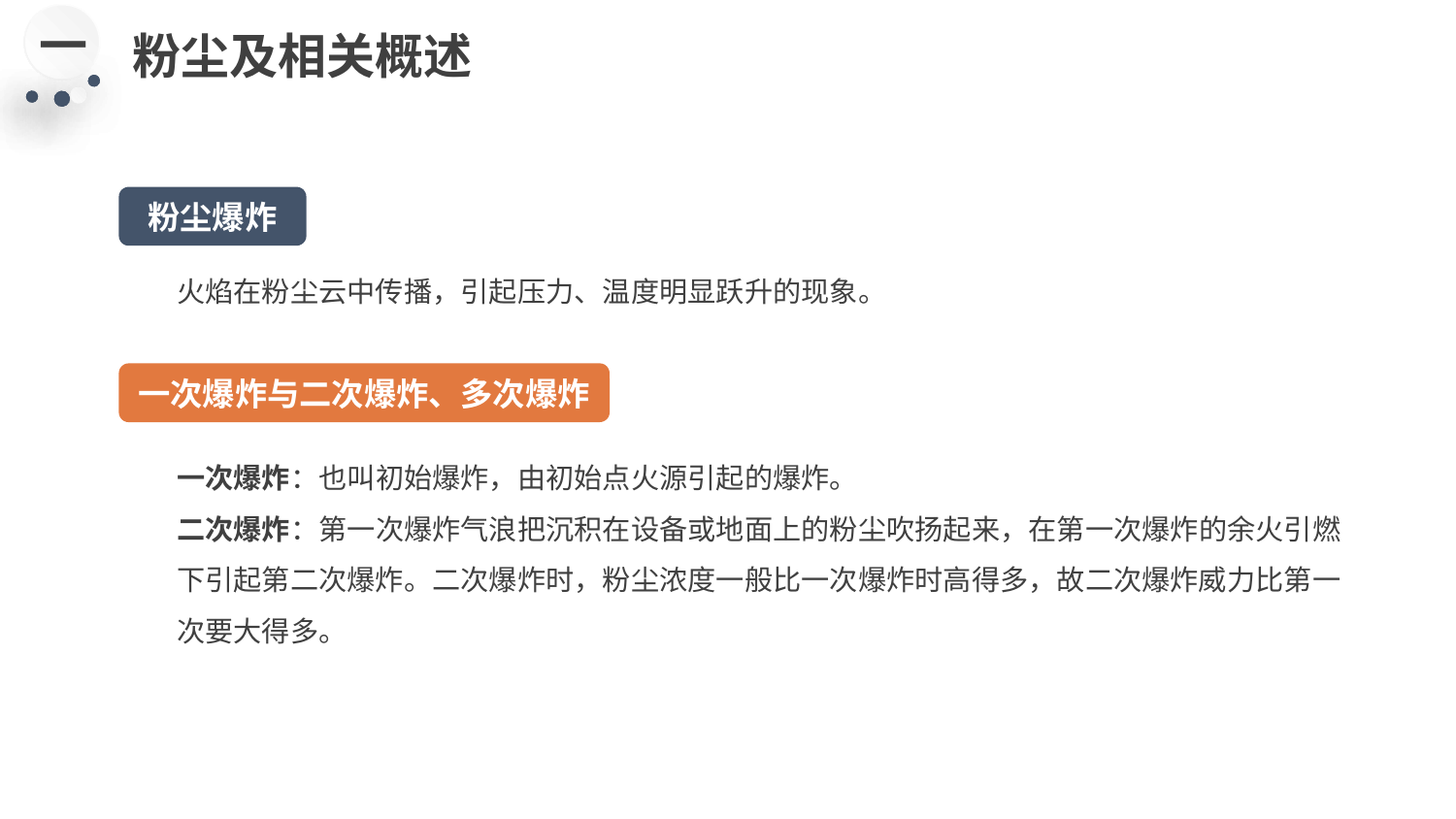

一
粉尘及相关概述
粉尘爆炸
火焰在粉尘云中传播，引起压力、温度明显跃升的现象。
一次爆炸与二次爆炸、多次爆炸
一次爆炸：也叫初始爆炸，由初始点火源引起的爆炸。
二次爆炸：第一次爆炸气浪把沉积在设备或地面上的粉尘吹扬起来，在第一次爆炸的余火引燃下引起第二次爆炸。二次爆炸时，粉尘浓度一般比一次爆炸时高得多，故二次爆炸威力比第一次要大得多。